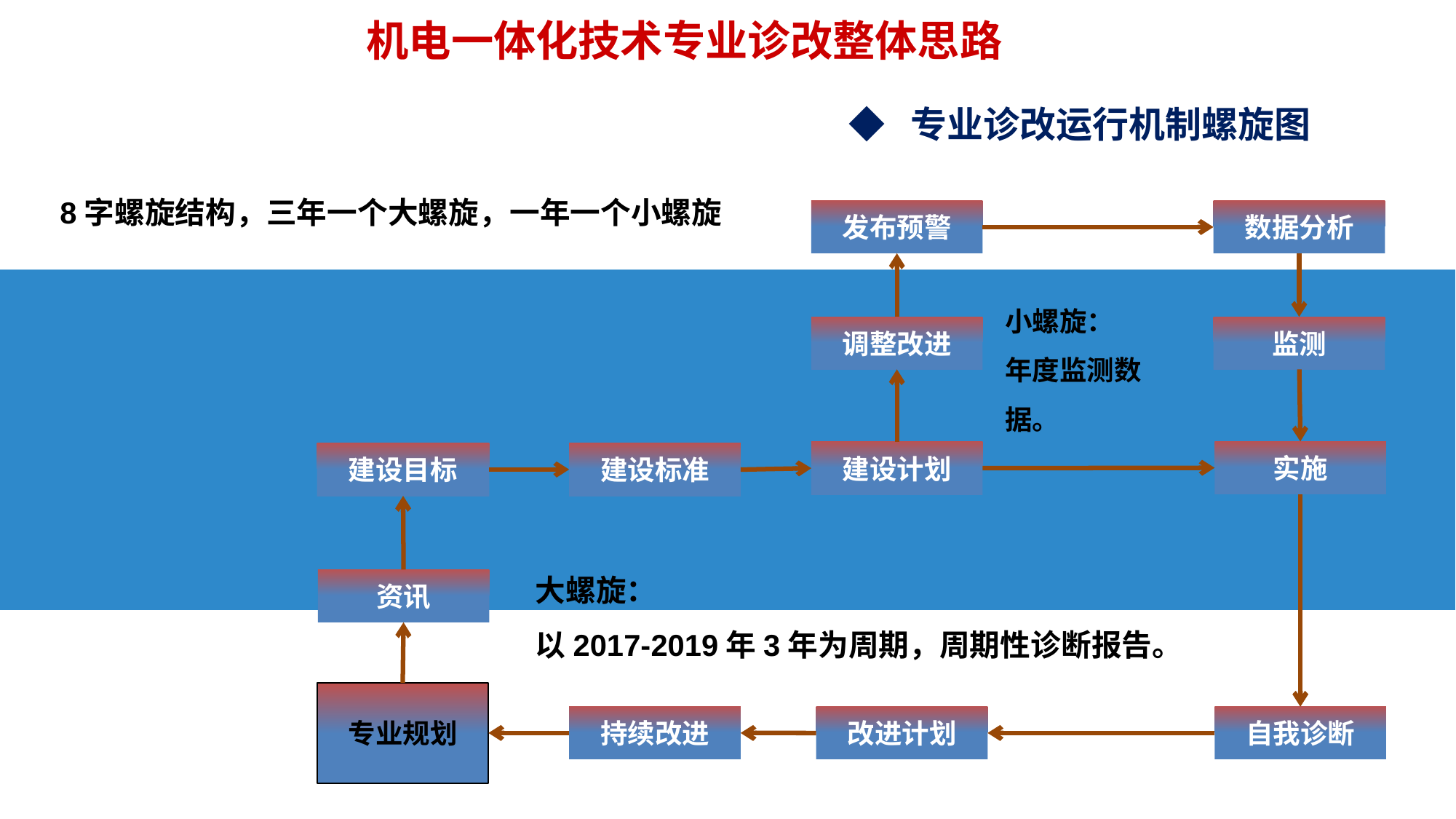

机电一体化技术专业诊改整体思路
◆  专业诊改运行机制螺旋图

8字螺旋结构，三年一个大螺旋，一年一个小螺旋
发布预警
数据分析
小螺旋：
年度监测数据。
调整改进
监测
实施
建设计划
建设目标
建设标准
大螺旋：
以2017-2019年3年为周期，周期性诊断报告。
资讯
专业规划
持续改进
改进计划
自我诊断